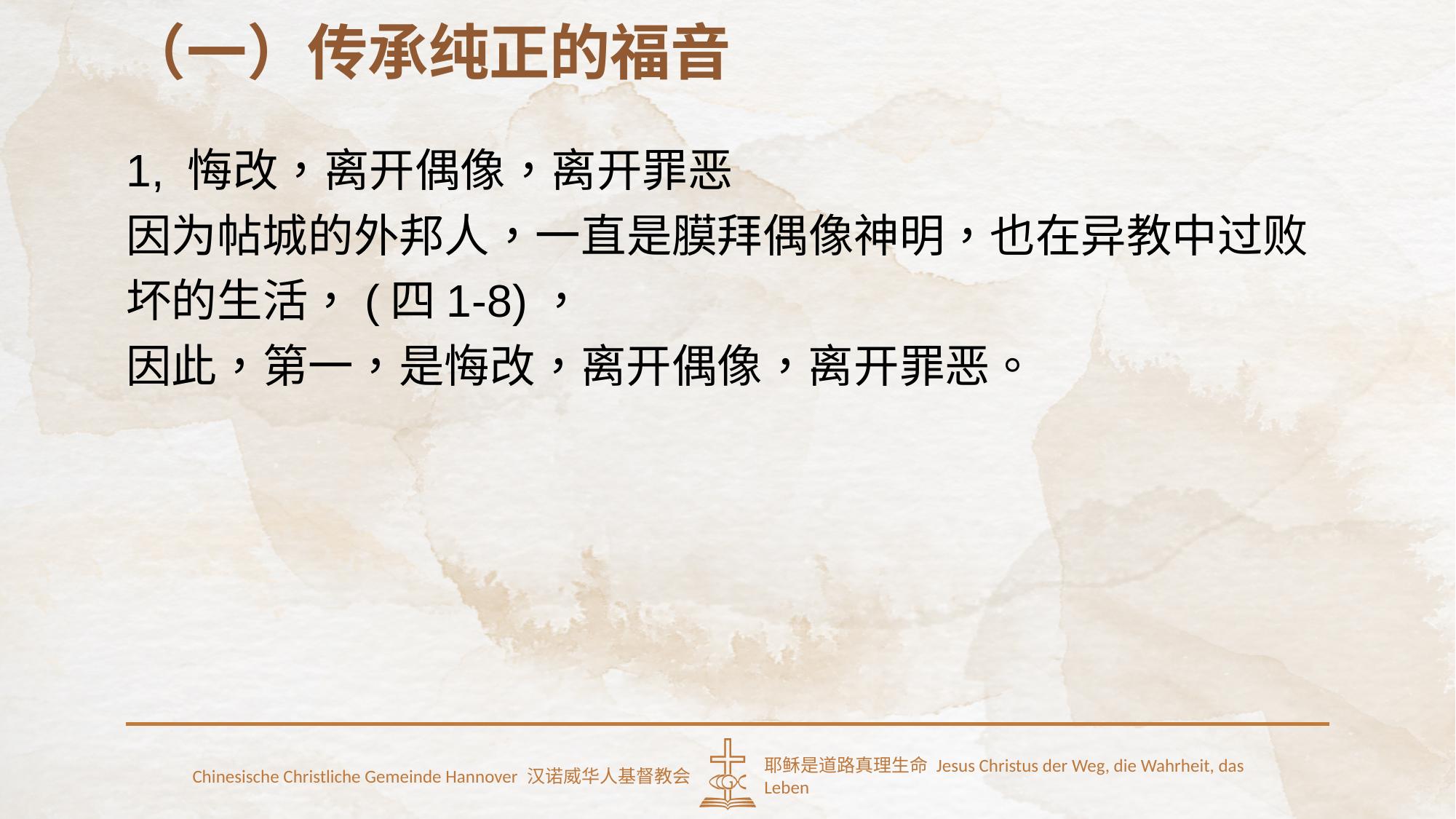

（一）传承纯正的福音
1, 悔改，离开偶像，离开罪恶
因为帖城的外邦人，一直是膜拜偶像神明，也在异教中过败坏的生活，(四1-8)，
因此，第一，是悔改，离开偶像，离开罪恶。